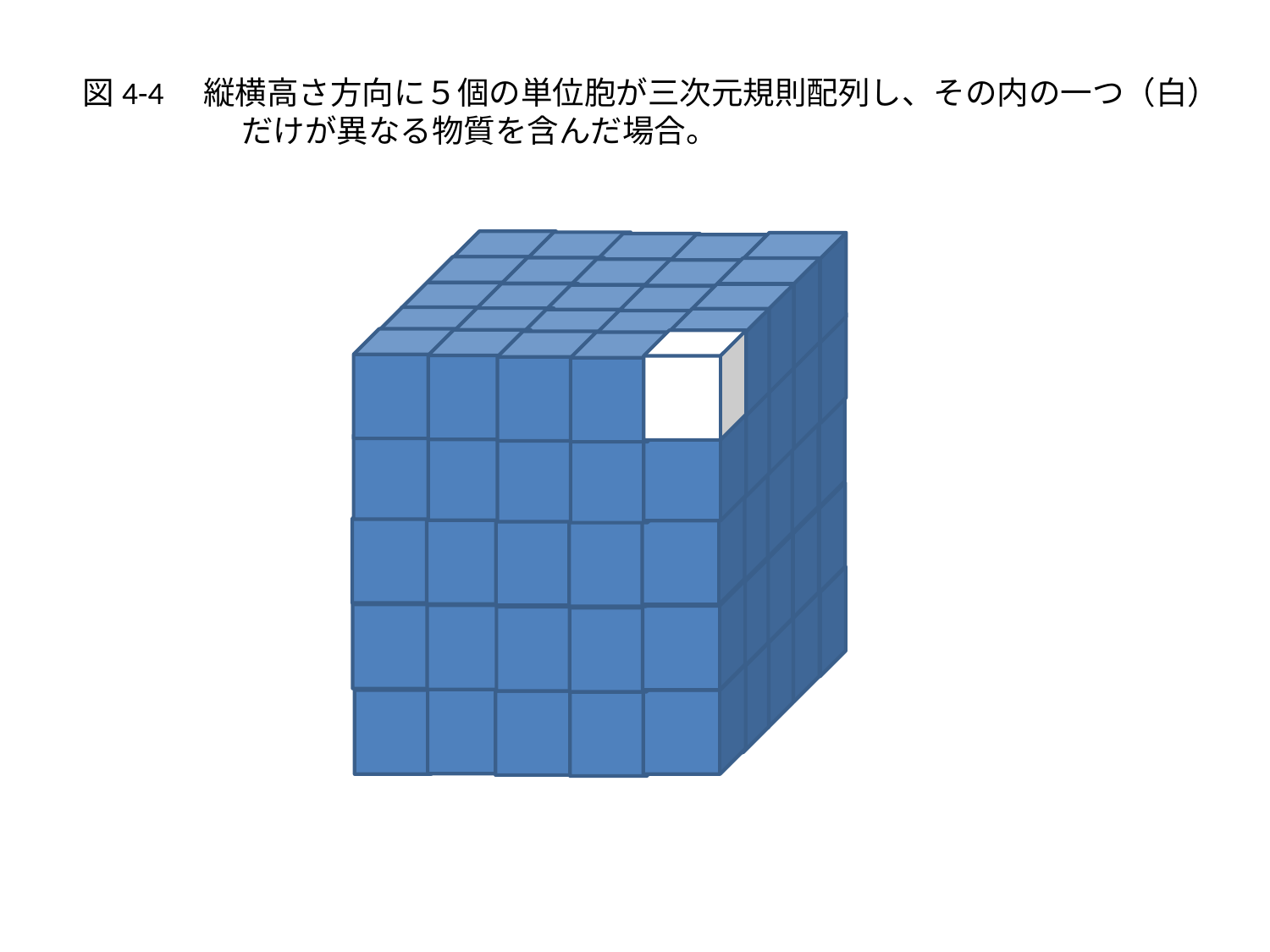

図4-4　縦横高さ方向に５個の単位胞が三次元規則配列し、その内の一つ（白）
　　　　　だけが異なる物質を含んだ場合。